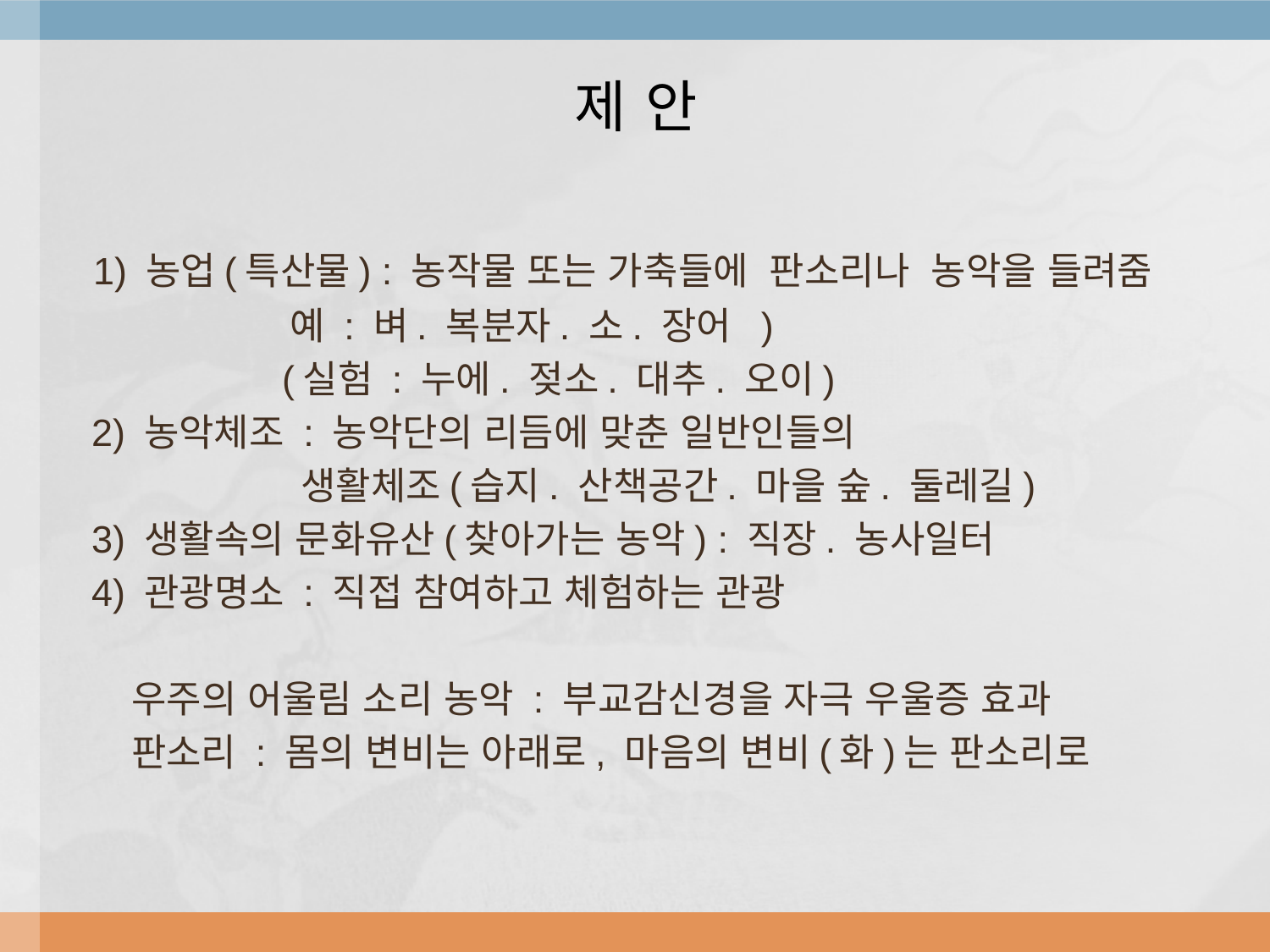

# 제 안

 1) 농업(특산물) : 농작물 또는 가축들에  판소리나  농악을 들려줌
                   예 : 벼. 복분자. 소. 장어  )
                   (실험 : 누에. 젖소. 대추. 오이)
 2) 농악체조 : 농악단의 리듬에 맞춘 일반인들의
                    생활체조(습지. 산책공간. 마을 숲. 둘레길)
 3) 생활속의 문화유산(찾아가는 농악) : 직장. 농사일터
 4) 관광명소 : 직접 참여하고 체험하는 관광

    우주의 어울림 소리 농악 : 부교감신경을 자극 우울증 효과
    판소리 : 몸의 변비는 아래로, 마음의 변비(화)는 판소리로